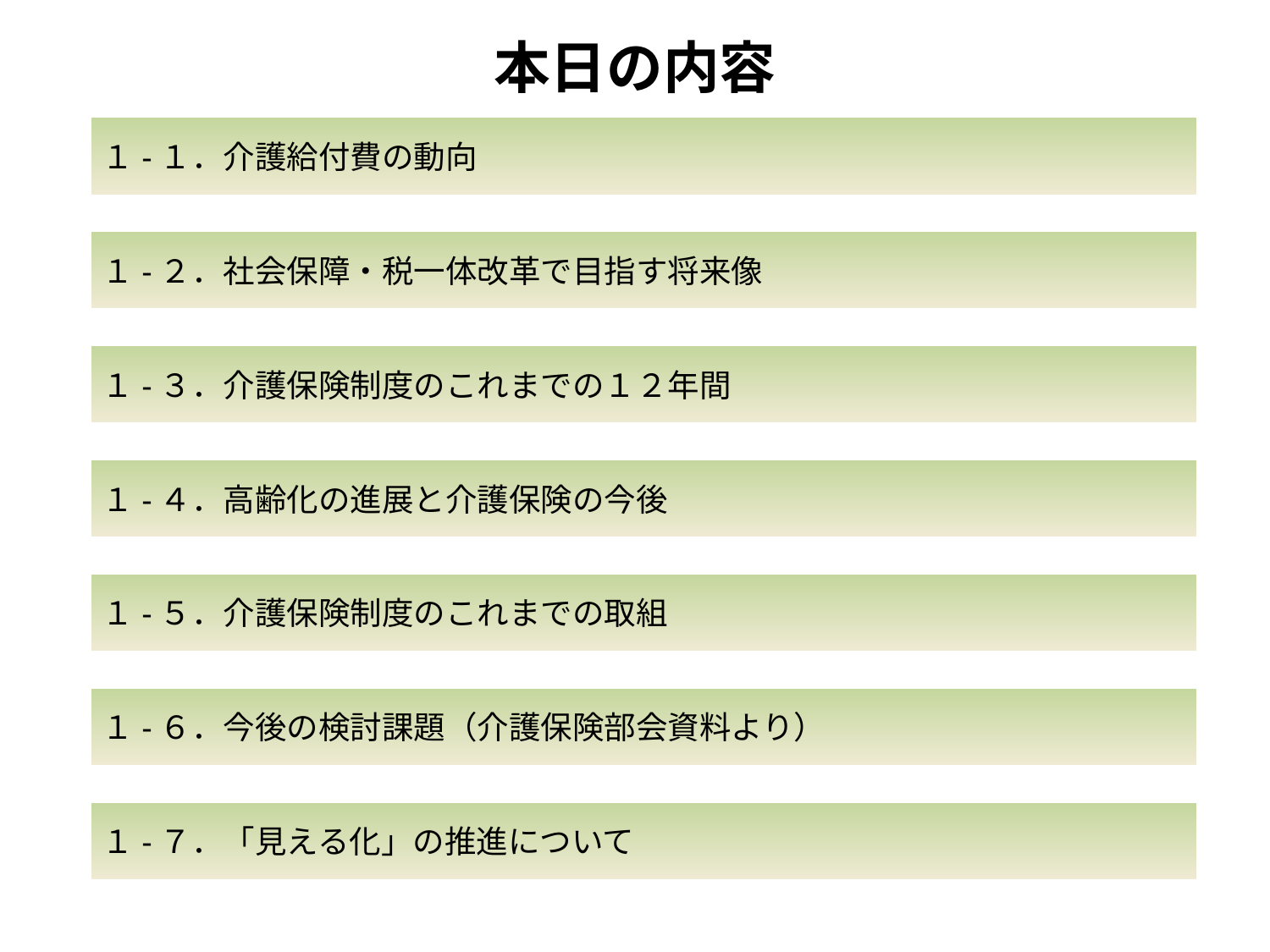

本日の内容
１-１．介護給付費の動向
１-２．社会保障・税一体改革で目指す将来像
１-３．介護保険制度のこれまでの１２年間
１-４．高齢化の進展と介護保険の今後
１-５．介護保険制度のこれまでの取組
１-６．今後の検討課題（介護保険部会資料より）
１-７．「見える化」の推進について